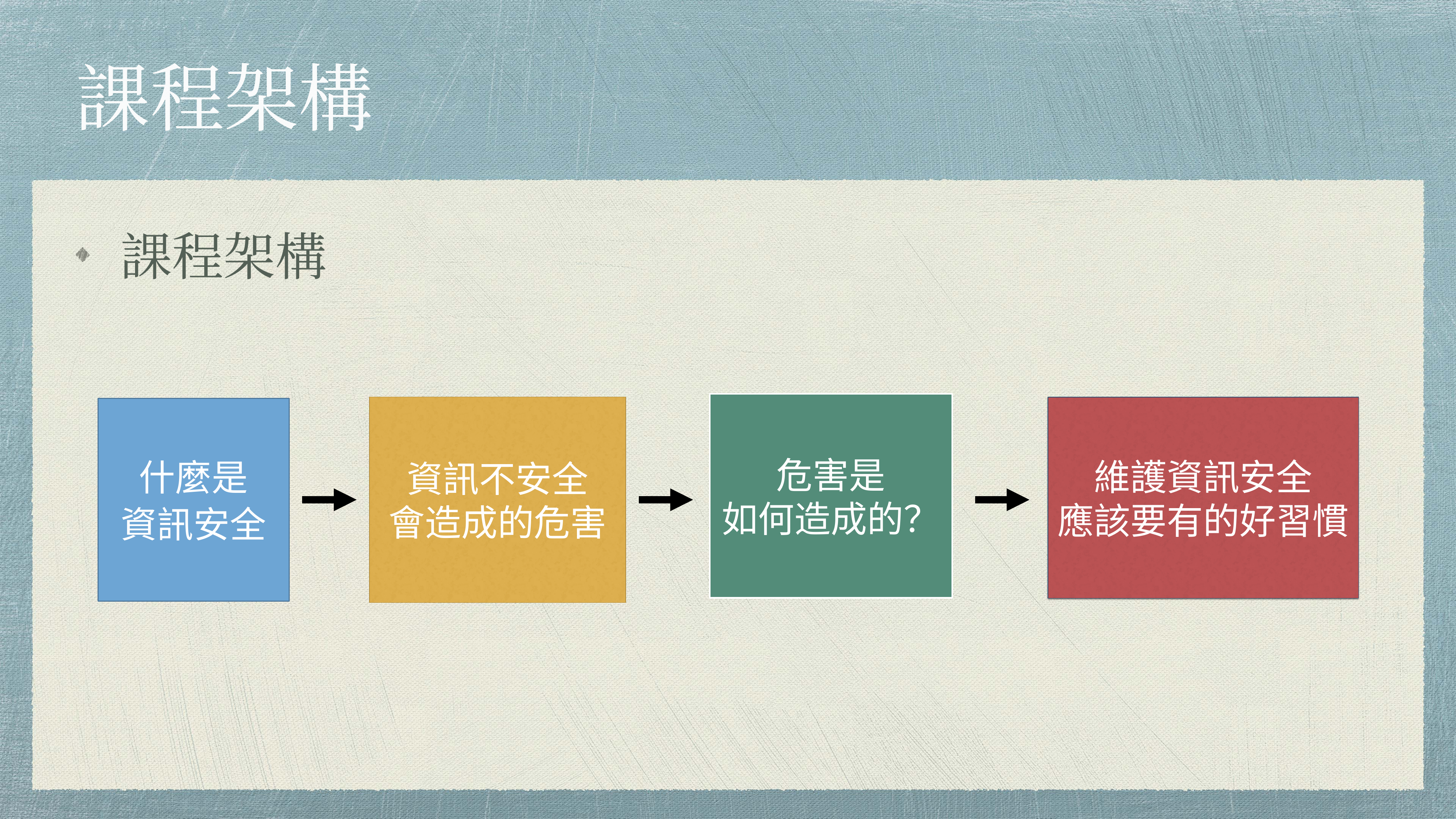

# 課程架構
課程架構
危害是
如何造成的？
維護資訊安全
應該要有的好習慣
資訊不安全
會造成的危害
什麼是
資訊安全